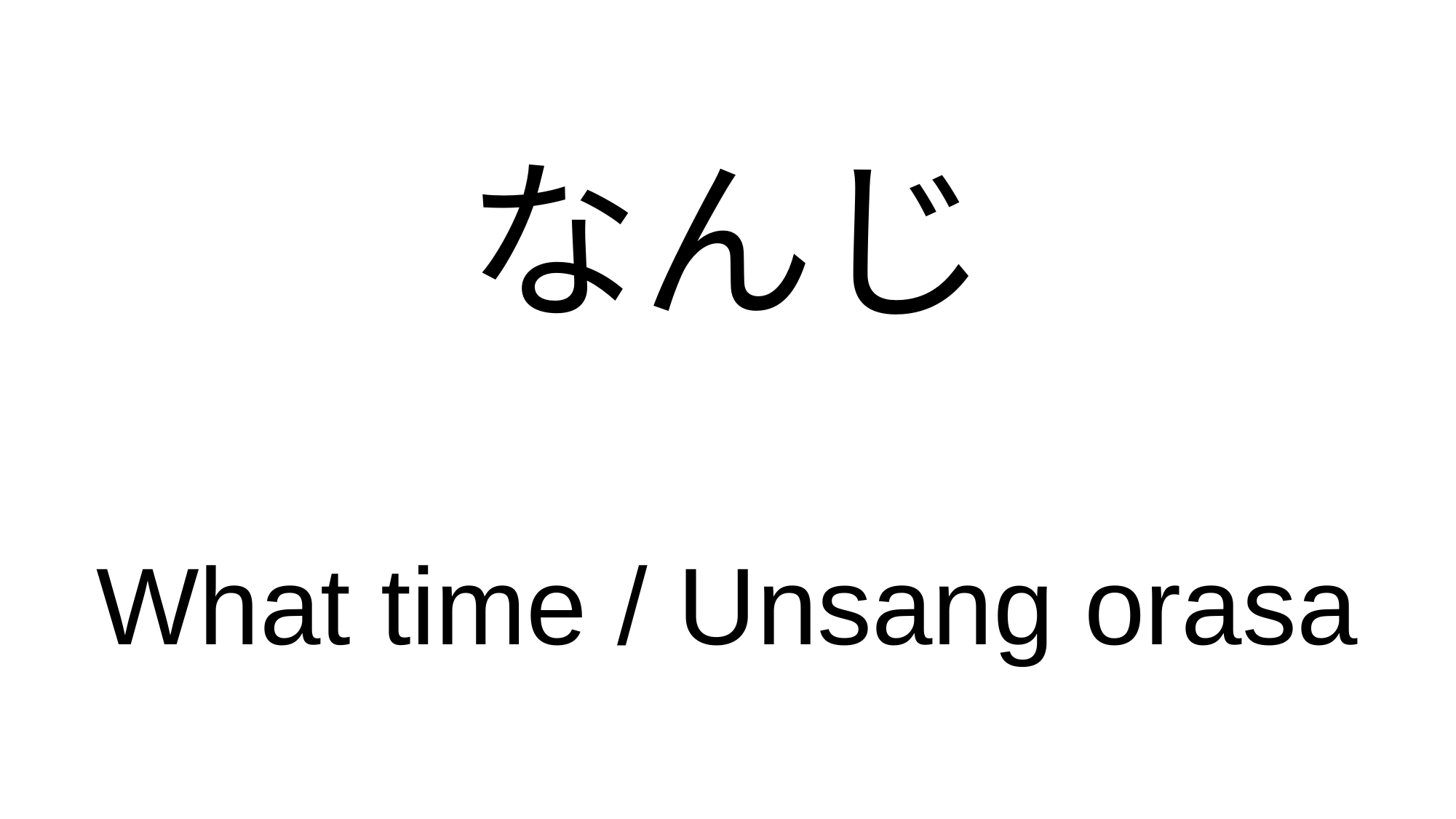

# なんじ
What time / Unsang orasa